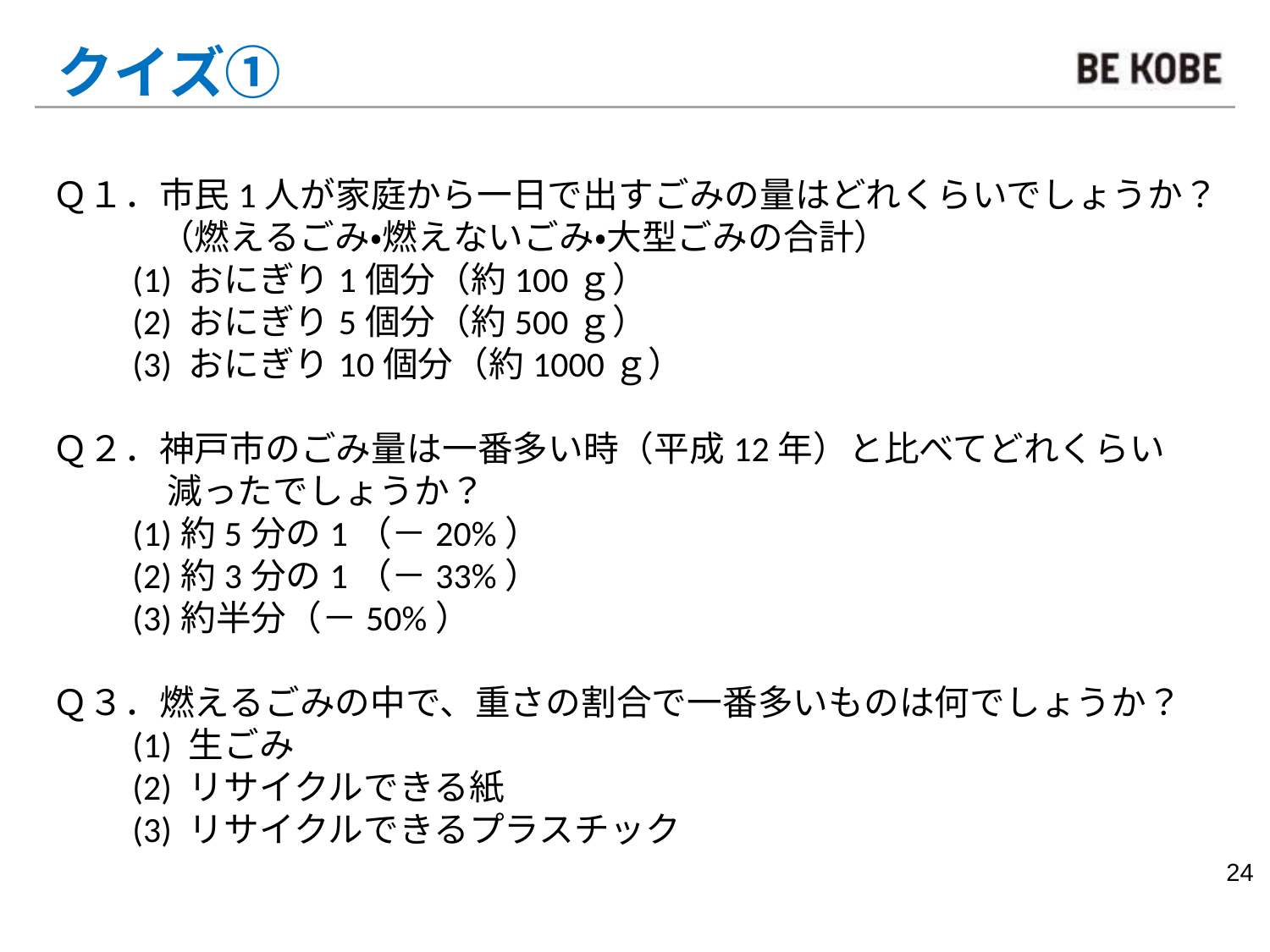

クイズ①
Ｑ１．市民1人が家庭から一日で出すごみの量はどれくらいでしょうか？
　　　（燃えるごみ・燃えないごみ・大型ごみの合計）
　　(1) おにぎり1個分（約100ｇ）
　　(2) おにぎり5個分（約500ｇ）
　　(3) おにぎり10個分（約1000ｇ）

Ｑ２．神戸市のごみ量は一番多い時（平成12年）と比べてどれくらい
　　　 減ったでしょうか？
　　(1)約5分の1（－20%）
　　(2)約3分の1（－33%）
　　(3)約半分（－50%）

Ｑ３．燃えるごみの中で、重さの割合で一番多いものは何でしょうか？
　　(1) 生ごみ
　　(2) リサイクルできる紙
　　(3) リサイクルできるプラスチック